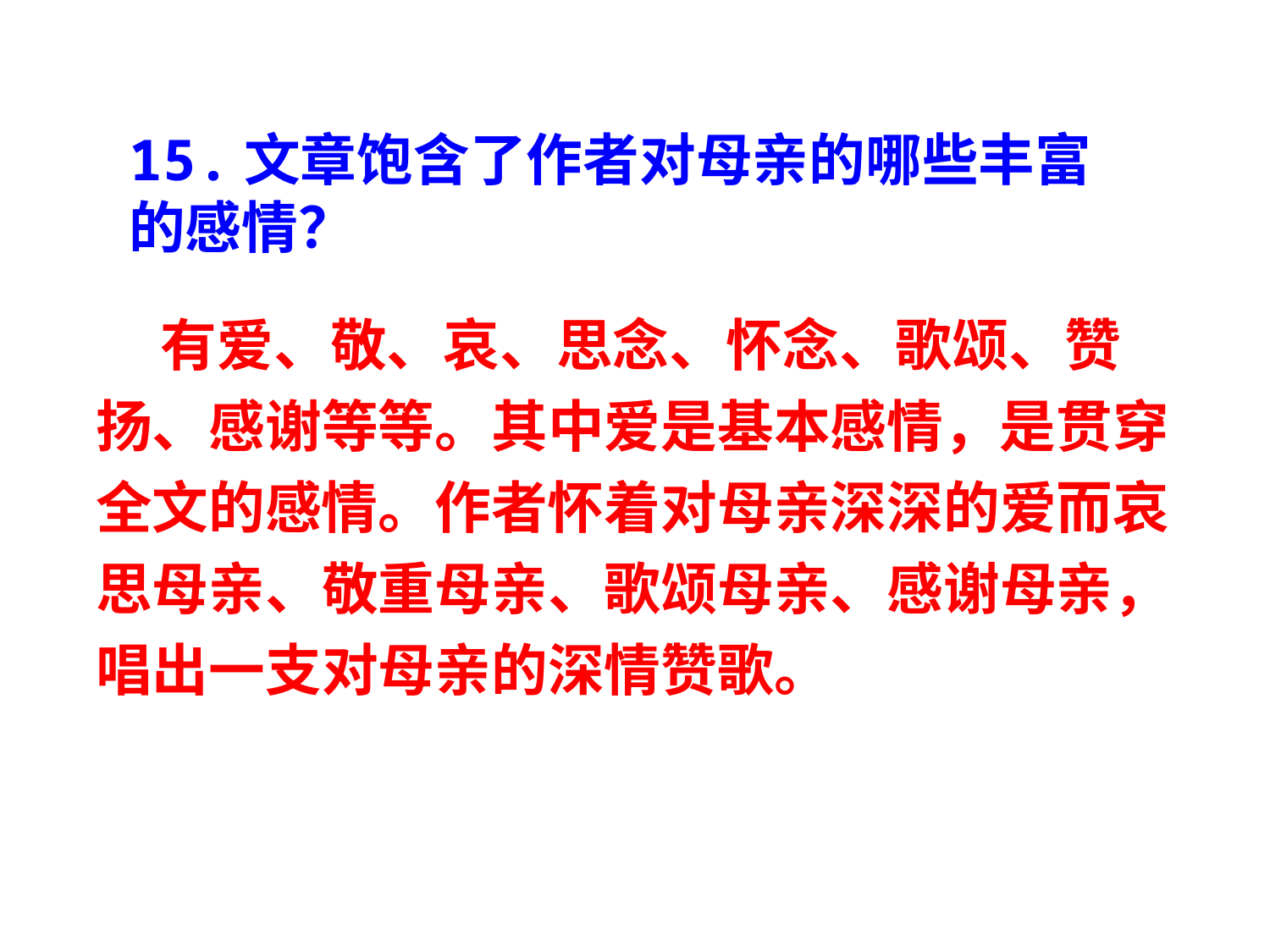

15.文章饱含了作者对母亲的哪些丰富的感情？
    有爱、敬、哀、思念、怀念、歌颂、赞扬、感谢等等。其中爱是基本感情，是贯穿全文的感情。作者怀着对母亲深深的爱而哀思母亲、敬重母亲、歌颂母亲、感谢母亲，唱出一支对母亲的深情赞歌。